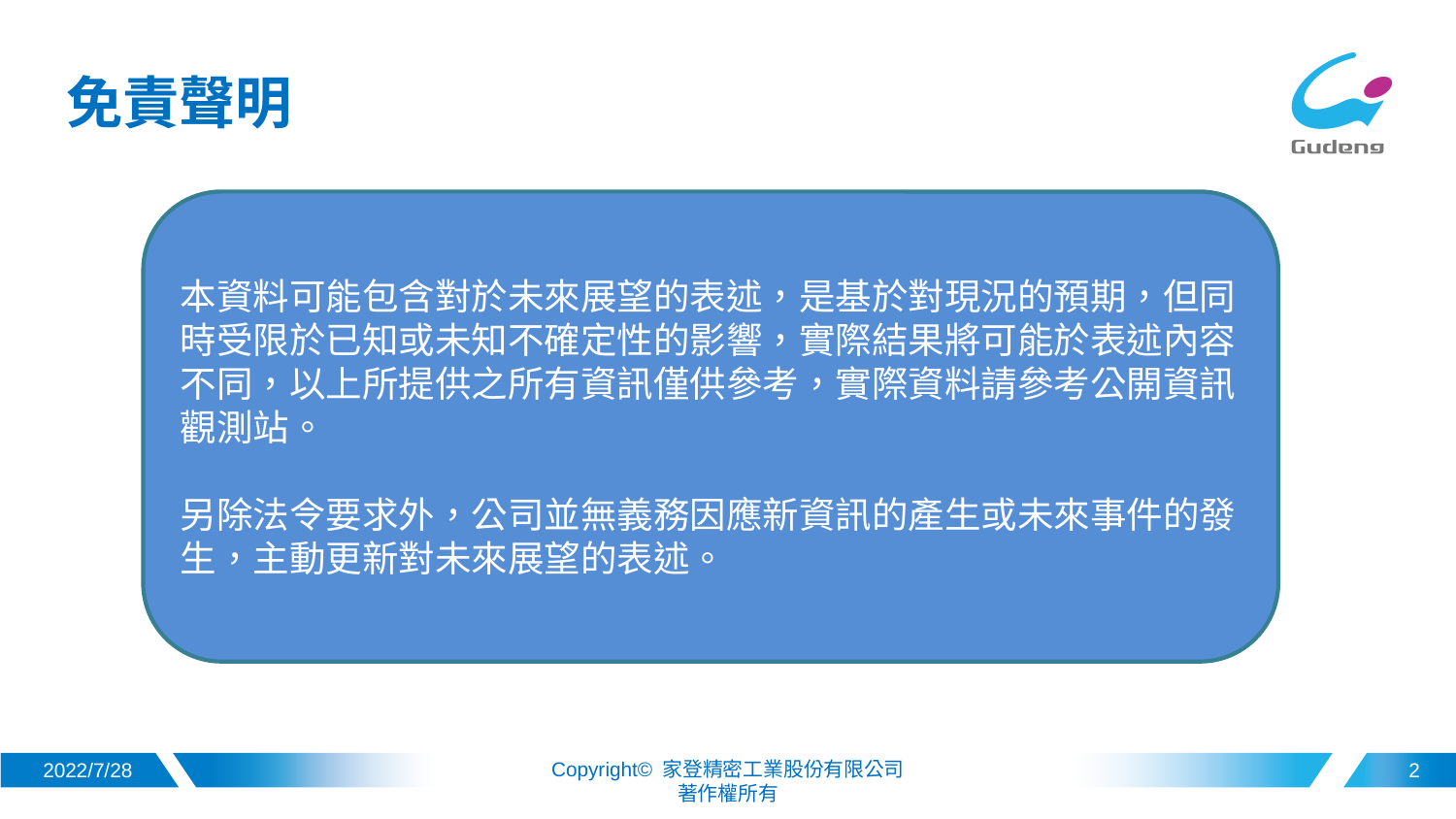

# 免責聲明
本資料可能包含對於未來展望的表述，是基於對現況的預期，但同時受限於已知或未知不確定性的影響，實際結果將可能於表述內容不同，以上所提供之所有資訊僅供參考，實際資料請參考公開資訊觀測站。

另除法令要求外，公司並無義務因應新資訊的產生或未來事件的發生，主動更新對未來展望的表述。
2022/7/28
2
Copyright© 家登精密工業股份有限公司
著作權所有